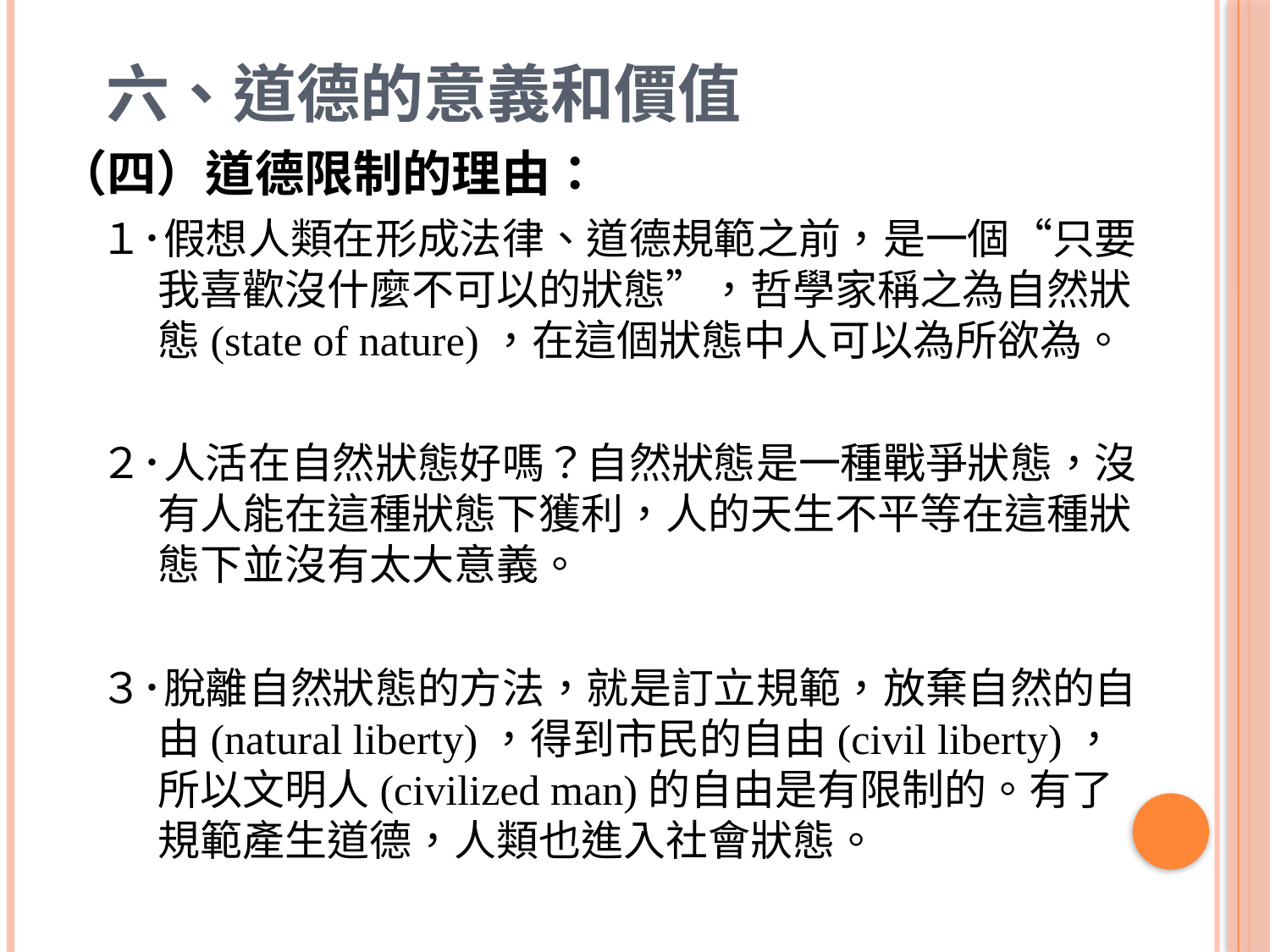

# 六、道德的意義和價值
（四）道德限制的理由：
　１･假想人類在形成法律、道德規範之前，是一個“只要我喜歡沒什麼不可以的狀態”，哲學家稱之為自然狀態(state of nature)，在這個狀態中人可以為所欲為。

　２･人活在自然狀態好嗎？自然狀態是一種戰爭狀態，沒有人能在這種狀態下獲利，人的天生不平等在這種狀態下並沒有太大意義。

　３･脫離自然狀態的方法，就是訂立規範，放棄自然的自由(natural liberty)，得到市民的自由(civil liberty)，所以文明人(civilized man)的自由是有限制的。有了規範產生道德，人類也進入社會狀態。